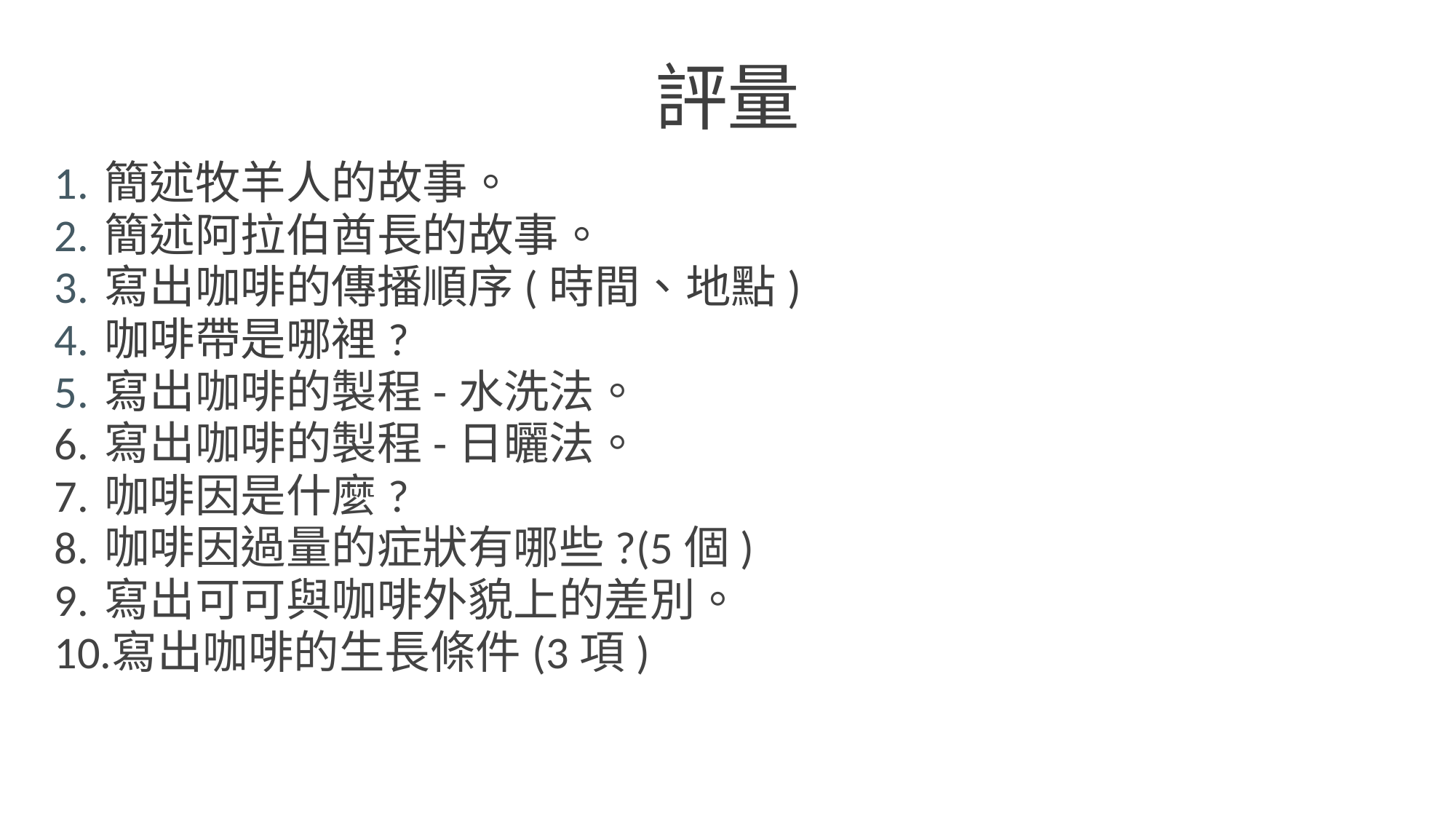

# 評量
簡述牧羊人的故事。
簡述阿拉伯酋長的故事。
寫出咖啡的傳播順序(時間、地點)
咖啡帶是哪裡?
寫出咖啡的製程-水洗法。
寫出咖啡的製程-日曬法。
咖啡因是什麼?
咖啡因過量的症狀有哪些?(5個)
寫出可可與咖啡外貌上的差別。
寫出咖啡的生長條件(3項)